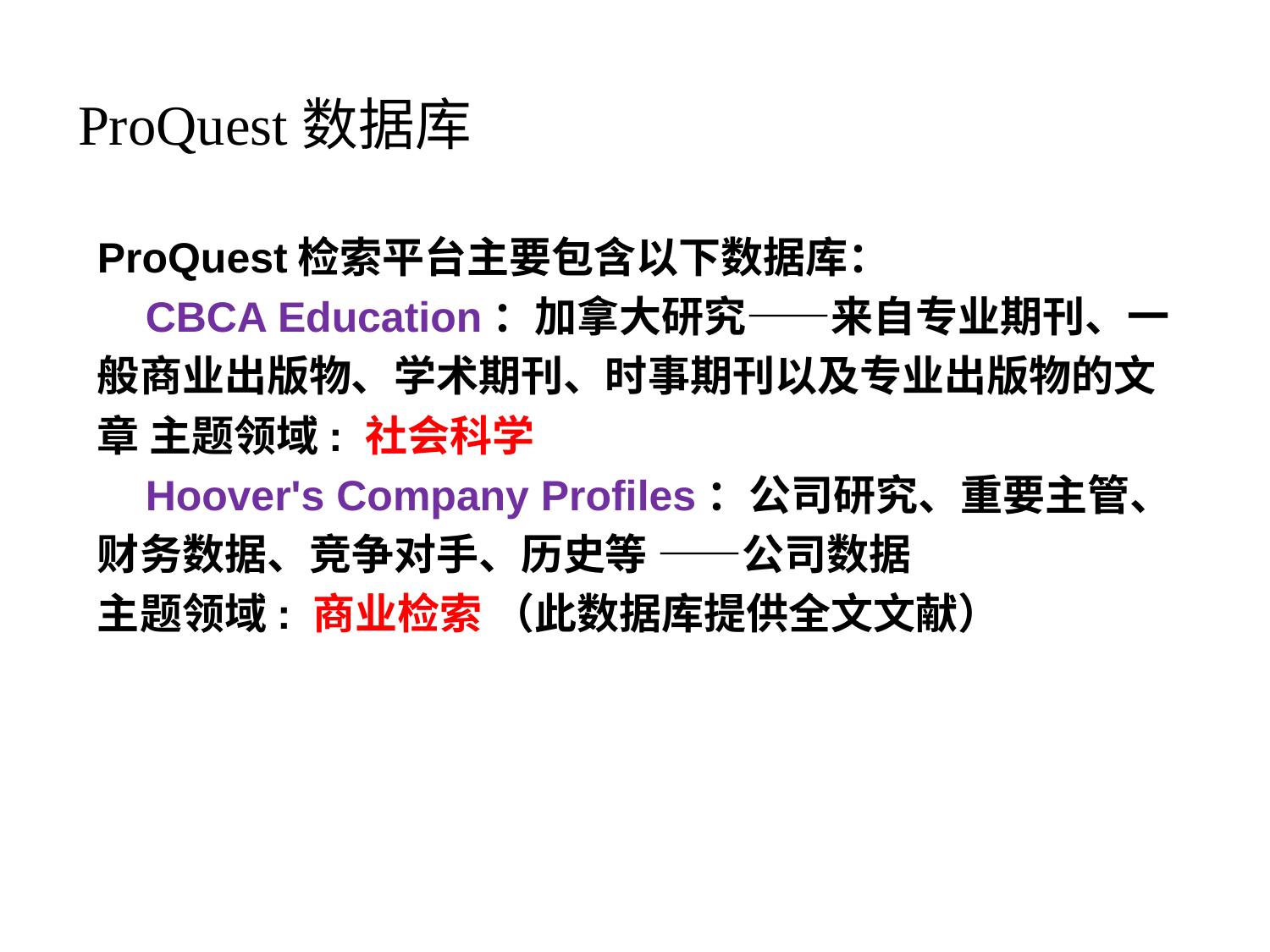

ProQuest数据库
ProQuest检索平台主要包含以下数据库：
    CBCA Education：加拿大研究——来自专业期刊、一般商业出版物、学术期刊、时事期刊以及专业出版物的文章 主题领域: 社会科学
    Hoover's Company Profiles：公司研究、重要主管、财务数据、竞争对手、历史等 ——公司数据
主题领域: 商业检索 （此数据库提供全文文献）